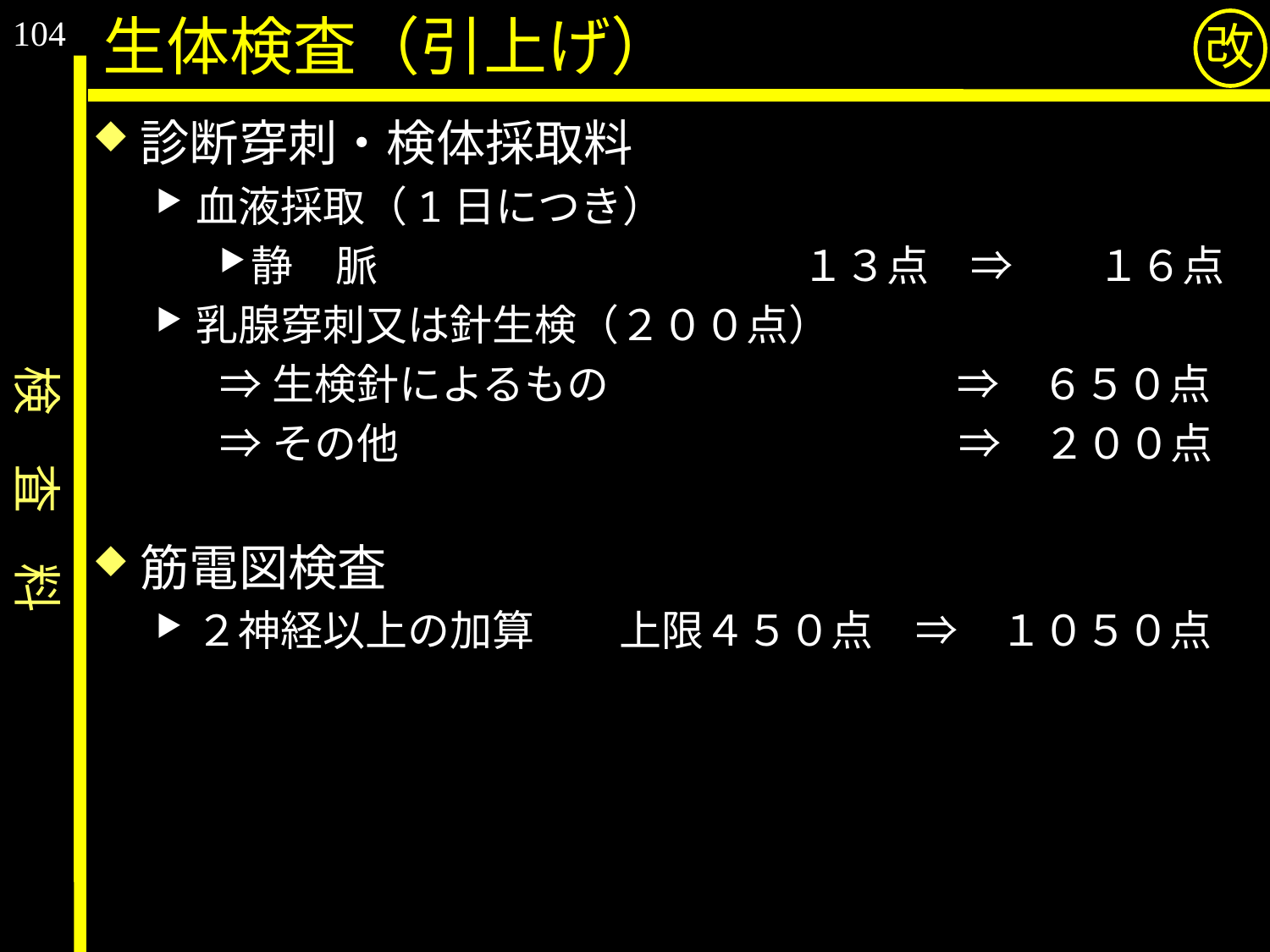

104
生体検査（引上げ）
改

診断穿刺・検体採取料
血液採取（1日につき）
静　脈　　　　　　　　　　１３点　⇒　　１６点
乳腺穿刺又は針生検（２００点）
⇒生検針によるもの　　　　　　　 　⇒　６５０点
⇒その他　　　　　　　　　　　　 　⇒　２００点

筋電図検査
２神経以上の加算　　上限４５０点　⇒　１０５０点

検　査　料